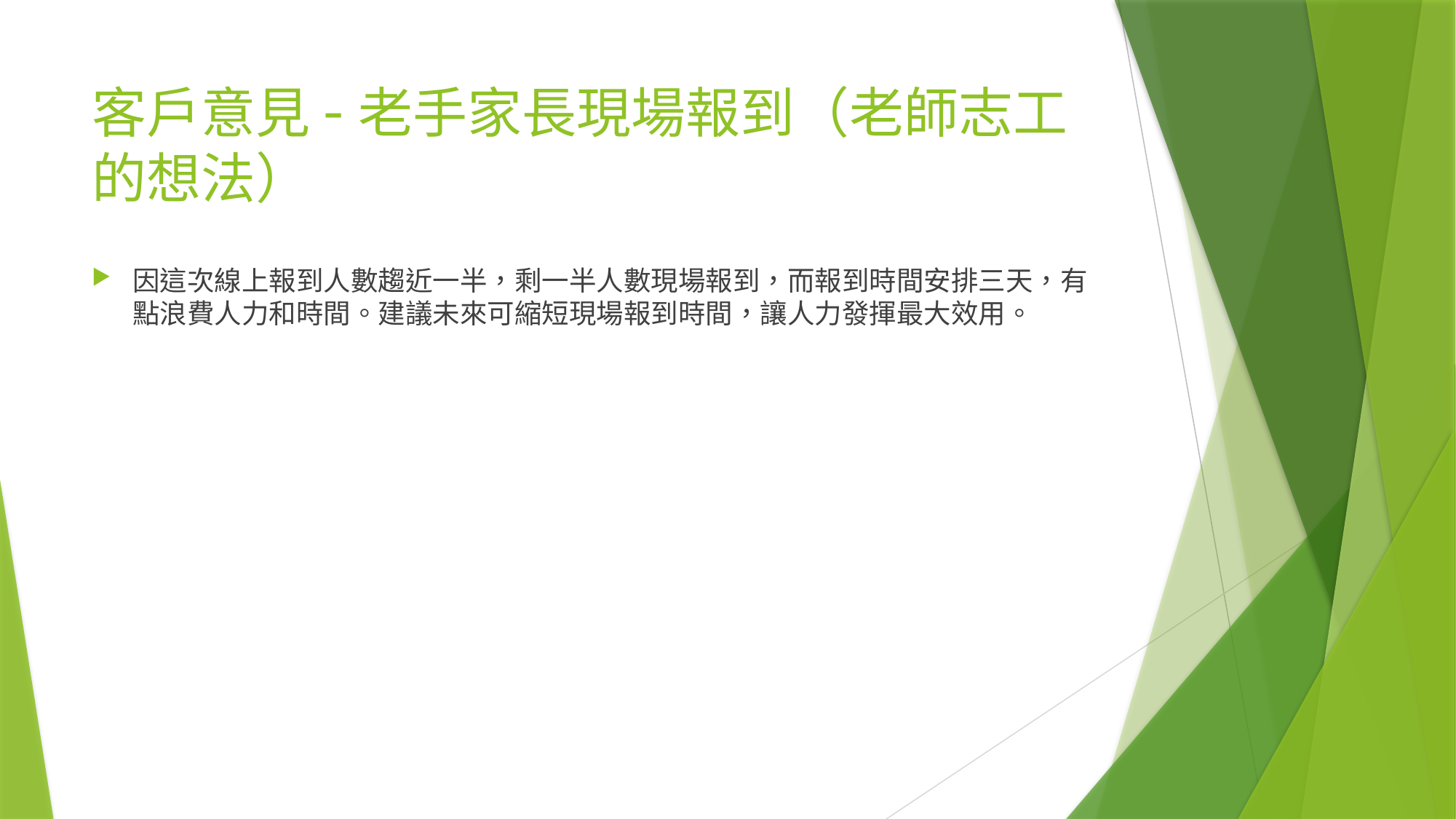

# 客戶意見-老手家長現場報到（老師志工的想法）
因這次線上報到人數趨近一半，剩一半人數現場報到，而報到時間安排三天，有點浪費人力和時間。建議未來可縮短現場報到時間，讓人力發揮最大效用。